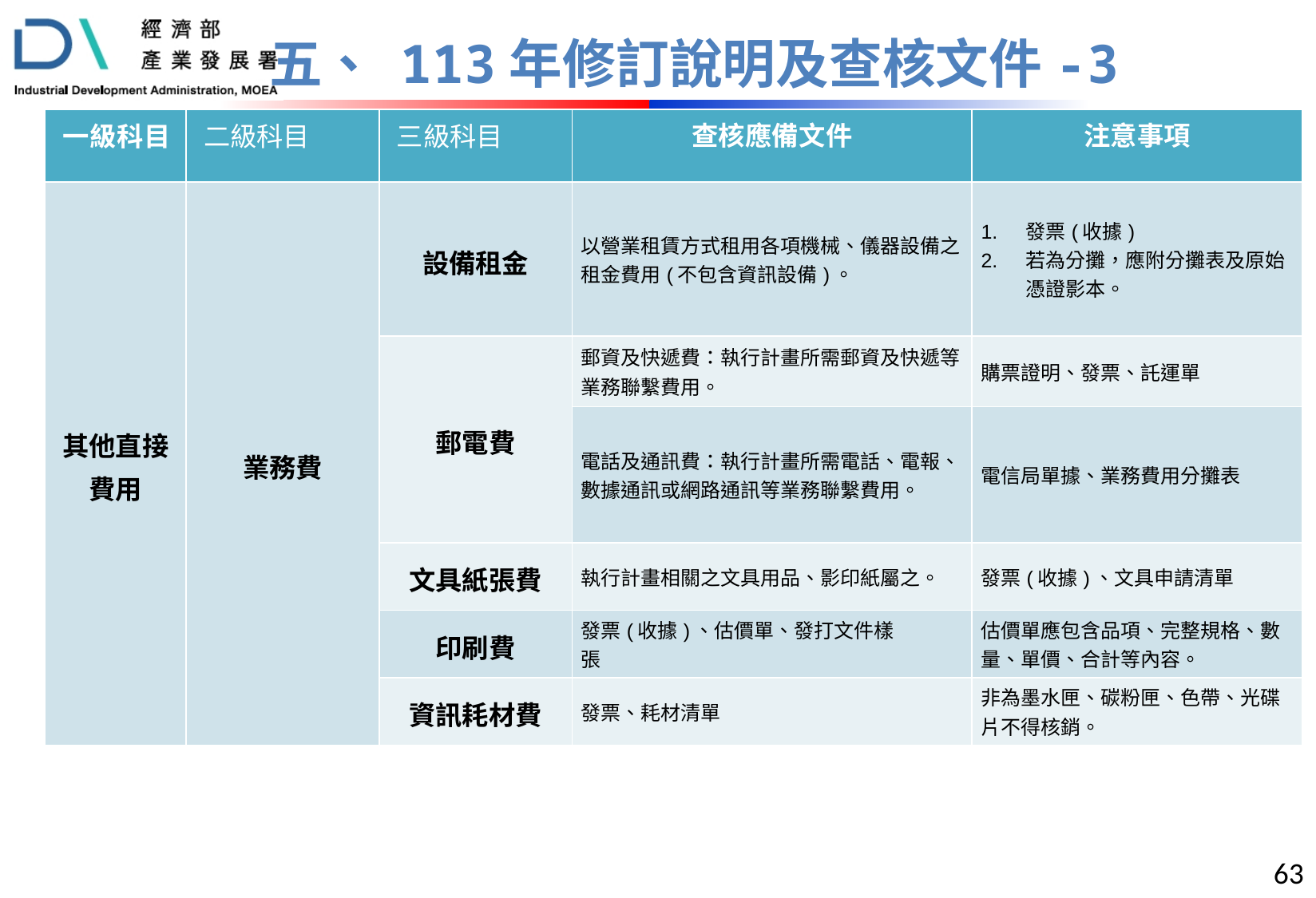

# 五、 113年修訂說明及查核文件-3
| 一級科目 | 二級科目 | 三級科目 | 查核應備文件 | 注意事項 |
| --- | --- | --- | --- | --- |
| 其他直接費用 | 業務費 | 設備租金 | 以營業租賃方式租用各項機械、儀器設備之租金費用(不包含資訊設備)。 | 發票(收據) 若為分攤，應附分攤表及原始憑證影本。 |
|  |  | 郵電費 | 郵資及快遞費：執行計畫所需郵資及快遞等業務聯繫費用。 | 購票證明、發票、託運單 |
|  |  |  | 電話及通訊費：執行計畫所需電話、電報、數據通訊或網路通訊等業務聯繫費用。 | 電信局單據、業務費用分攤表 |
|  |  | 文具紙張費 | 執行計畫相關之文具用品、影印紙屬之。 | 發票(收據)、文具申請清單 |
|  |  | 印刷費 | 發票(收據)、估價單、發打文件樣 張 | 估價單應包含品項、完整規格、數量、單價、合計等內容。 |
|  |  | 資訊耗材費 | 發票、耗材清單 | 非為墨水匣、碳粉匣、色帶、光碟片不得核銷。 |